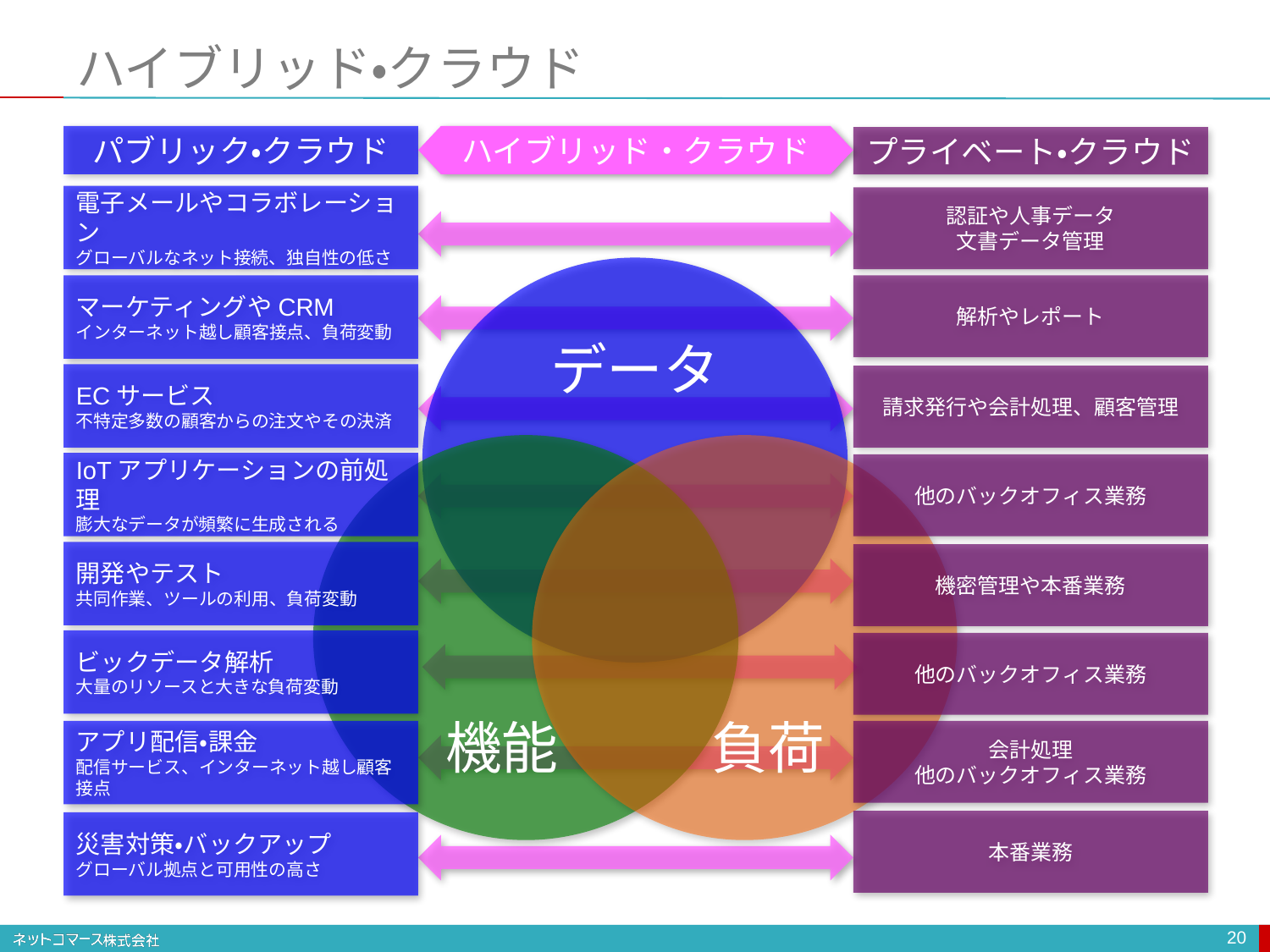

# ハイブリッド・クラウド
パブリック・クラウド
ハイブリッド・クラウド
プライベート・クラウド
電子メールやコラボレーション
グローバルなネット接続、独自性の低さ
認証や人事データ
文書データ管理

マーケティングやCRM
インターネット越し顧客接点、負荷変動
解析やレポート

データ
ECサービス
不特定多数の顧客からの注文やその決済
請求発行や会計処理、顧客管理

IoTアプリケーションの前処理
膨大なデータが頻繁に生成される
他のバックオフィス業務

開発やテスト
共同作業、ツールの利用、負荷変動
機密管理や本番業務

ビックデータ解析
大量のリソースと大きな負荷変動
他のバックオフィス業務

機能
負荷
アプリ配信・課金
配信サービス、インターネット越し顧客接点
会計処理
他のバックオフィス業務

本番業務
災害対策・バックアップ
グローバル拠点と可用性の高さ

20